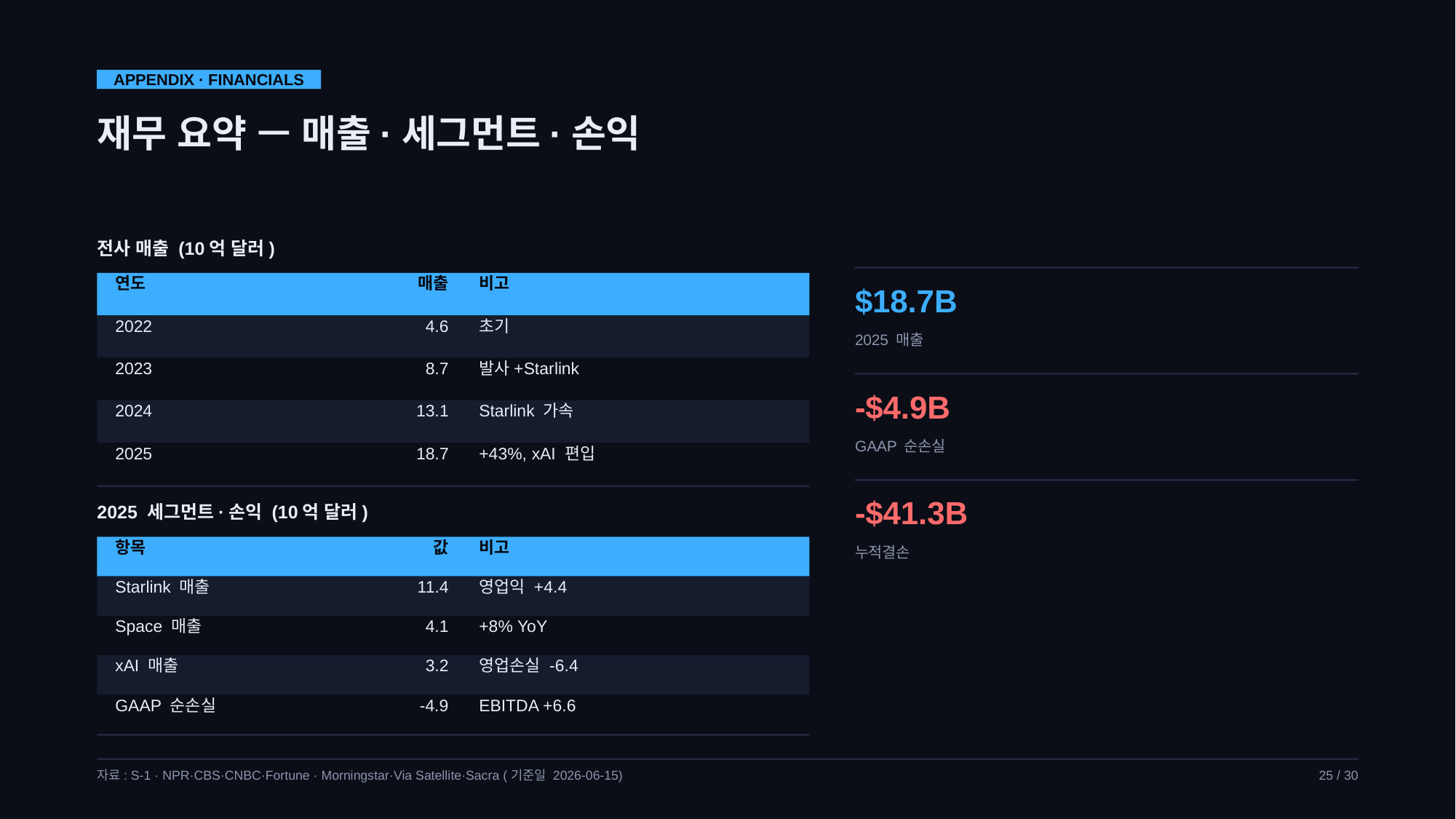

APPENDIX · FINANCIALS
재무 요약 — 매출·세그먼트·손익
전사 매출 (10억 달러)

연도
매출
비고
$18.7B

2022
4.6
초기
2025 매출

2023
8.7
발사+Starlink

-$4.9B

2024
13.1
Starlink 가속
GAAP 순손실

2025
18.7
+43%, xAI 편입

-$41.3B
2025 세그먼트·손익 (10억 달러)

항목
값
비고
누적결손

Starlink 매출
11.4
영업익 +4.4

Space 매출
4.1
+8% YoY

xAI 매출
3.2
영업손실 -6.4

GAAP 순손실
-4.9
EBITDA +6.6

자료: S-1 · NPR·CBS·CNBC·Fortune · Morningstar·Via Satellite·Sacra (기준일 2026-06-15)
25 / 30